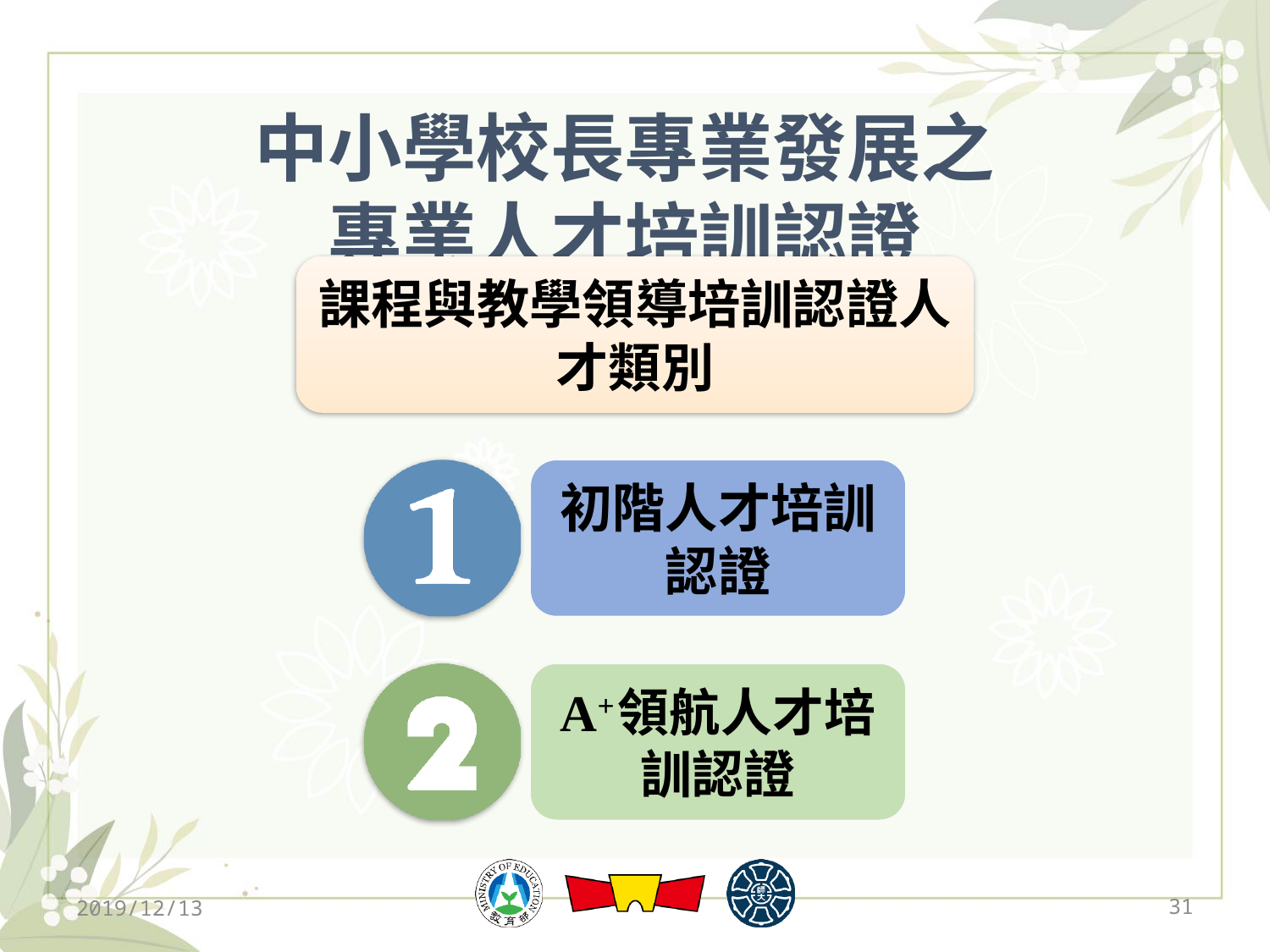

中小學校長專業發展之
專業人才培訓認證
課程與教學領導培訓認證人才類別
初階人才培訓認證
A+領航人才培訓認證
2019/12/13
31